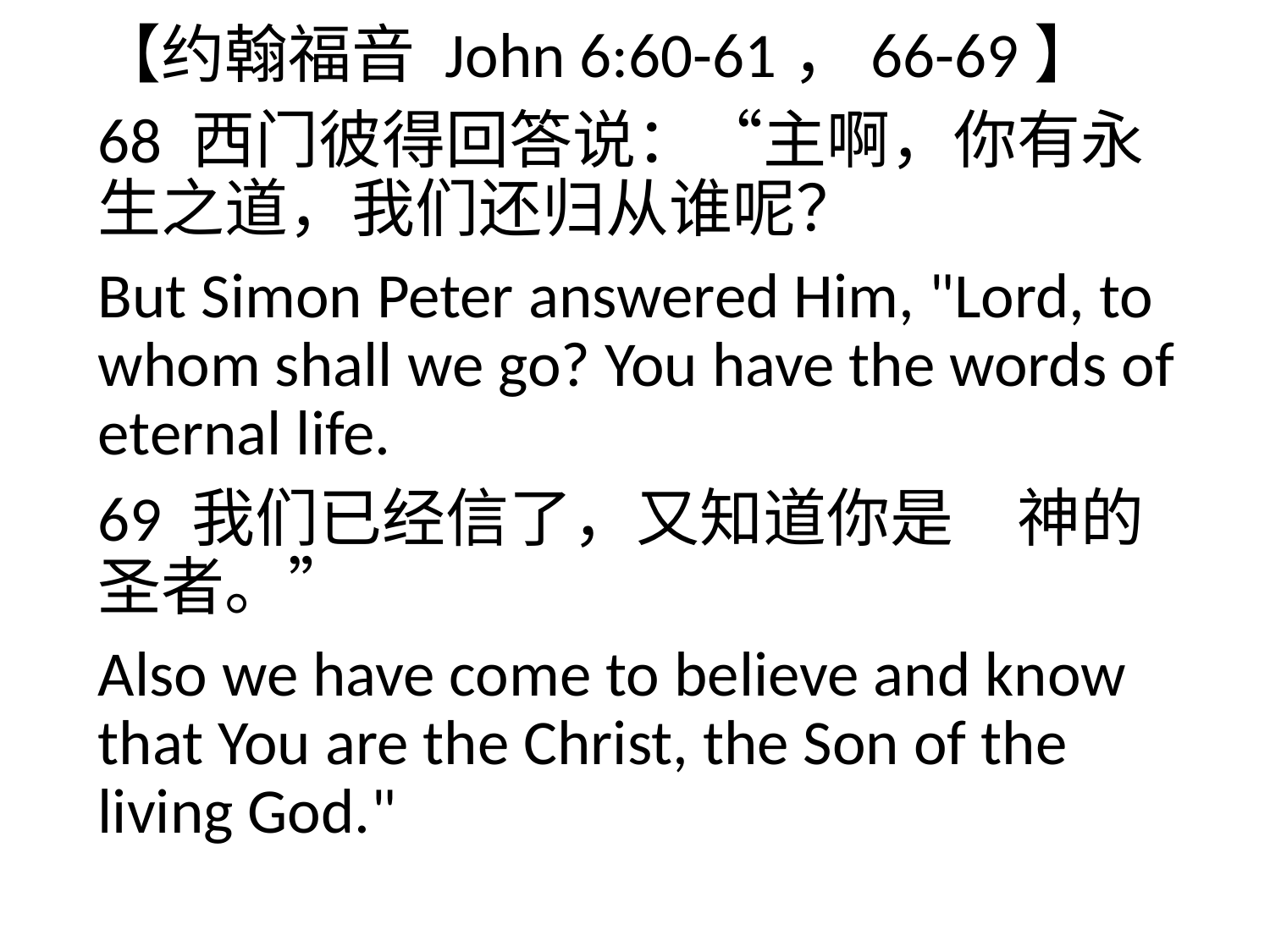

【约翰福音 John 6:60-61，66-69】
68 西门彼得回答说：“主啊，你有永生之道，我们还归从谁呢？
But Simon Peter answered Him, "Lord, to whom shall we go? You have the words of eternal life.
69 我们已经信了，又知道你是　神的圣者。”
Also we have come to believe and know that You are the Christ, the Son of the living God."